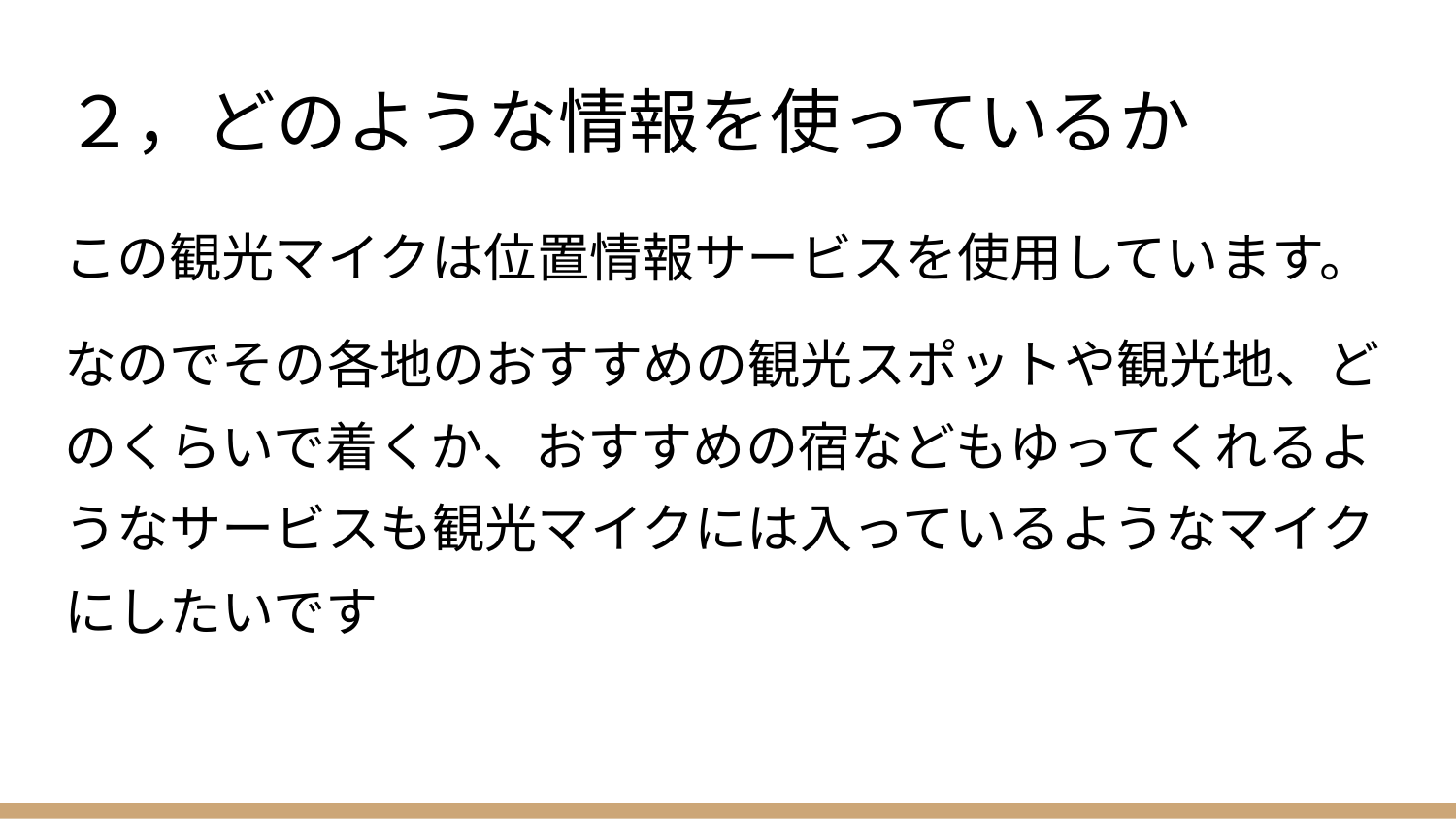

# ２，どのような情報を使っているか
この観光マイクは位置情報サービスを使用しています。
なのでその各地のおすすめの観光スポットや観光地、どのくらいで着くか、おすすめの宿などもゆってくれるようなサービスも観光マイクには入っているようなマイクにしたいです